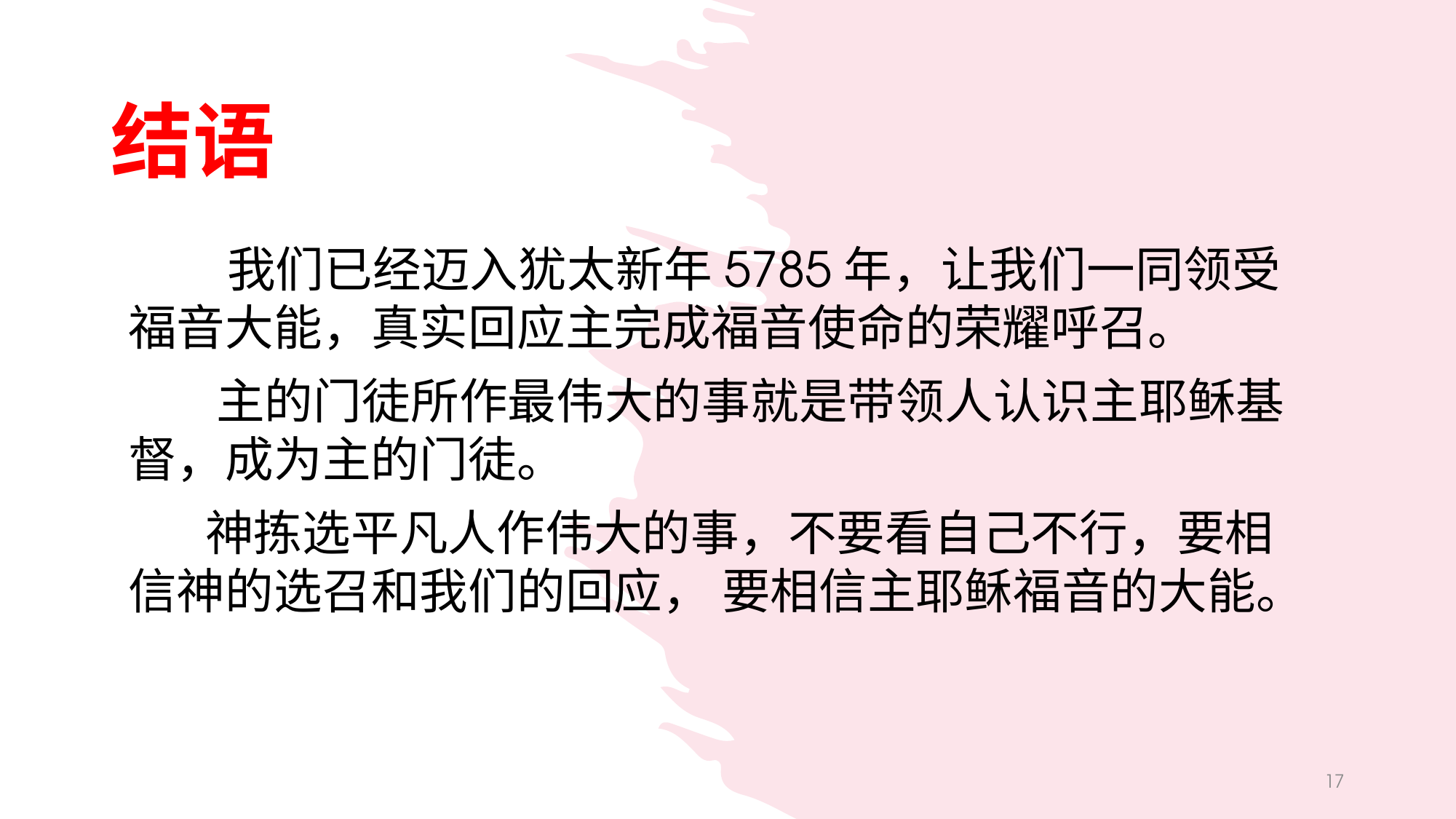

# 结语

        我们已经迈入犹太新年5785年，让我们一同领受福音大能，真实回应主完成福音使命的荣耀呼召。
       主的门徒所作最伟大的事就是带领人认识主耶稣基督，成为主的门徒。
      神拣选平凡人作伟大的事，不要看自己不行，要相信神的选召和我们的回应， 要相信主耶稣福音的大能。

17